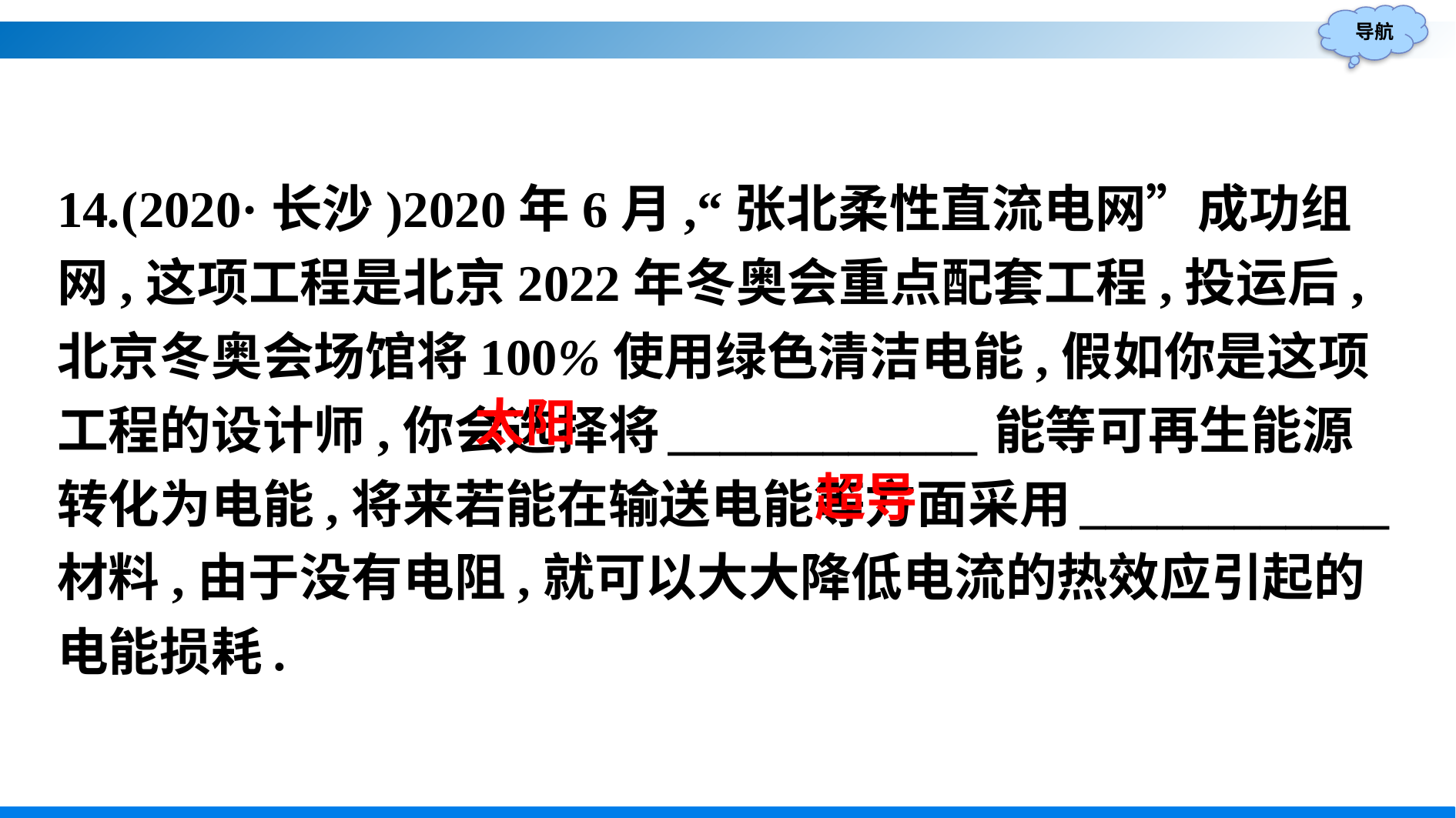

14.(2020·长沙)2020年6月,“张北柔性直流电网”成功组网,这项工程是北京2022年冬奥会重点配套工程,投运后,北京冬奥会场馆将100%使用绿色清洁电能,假如你是这项工程的设计师,你会选择将____________能等可再生能源转化为电能,将来若能在输送电能等方面采用____________材料,由于没有电阻,就可以大大降低电流的热效应引起的电能损耗.
太阳
超导